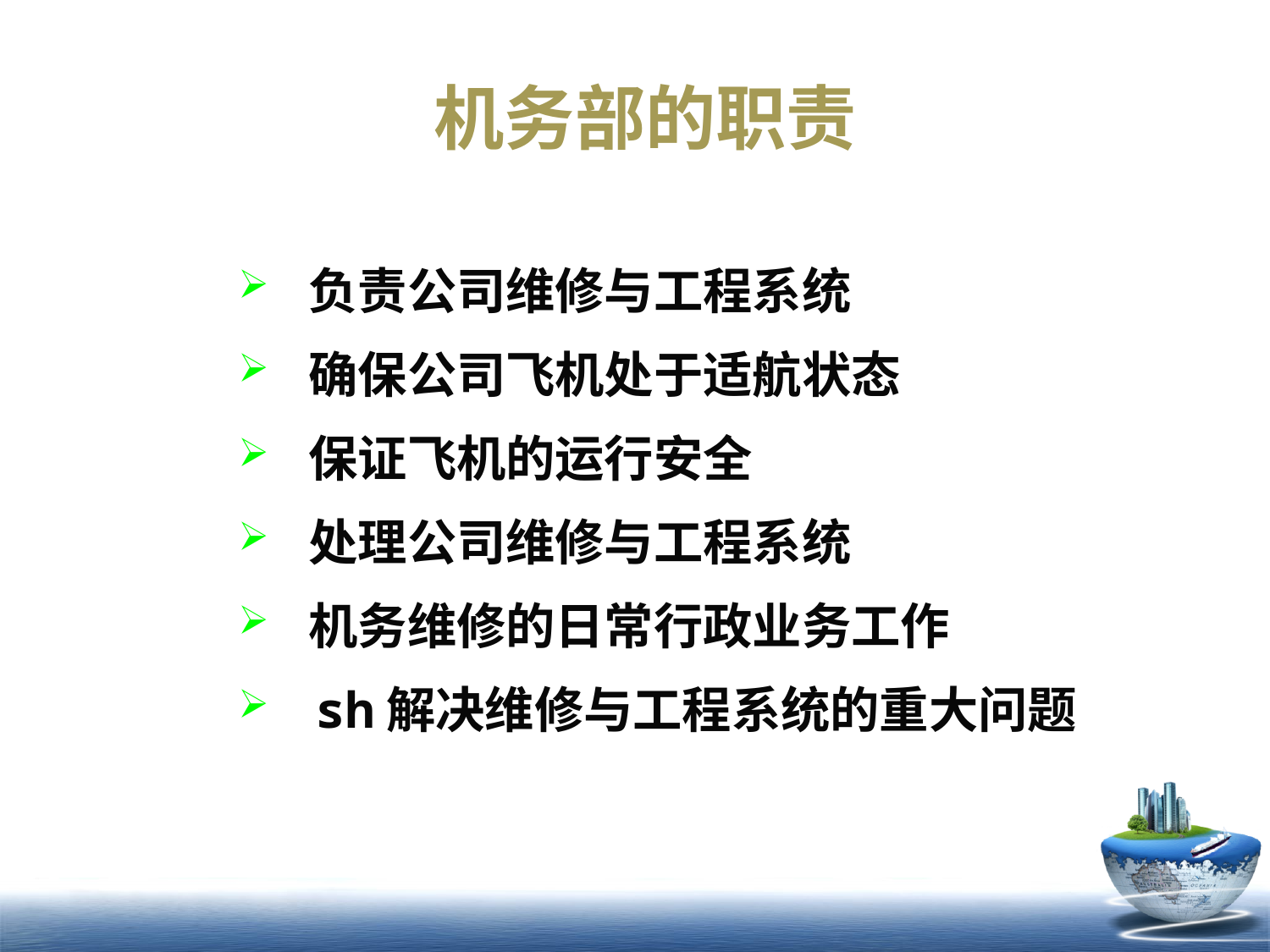

机务部的职责

 负责公司维修与工程系统
 确保公司飞机处于适航状态
 保证飞机的运行安全
 处理公司维修与工程系统
 机务维修的日常行政业务工作
 sh解决维修与工程系统的重大问题